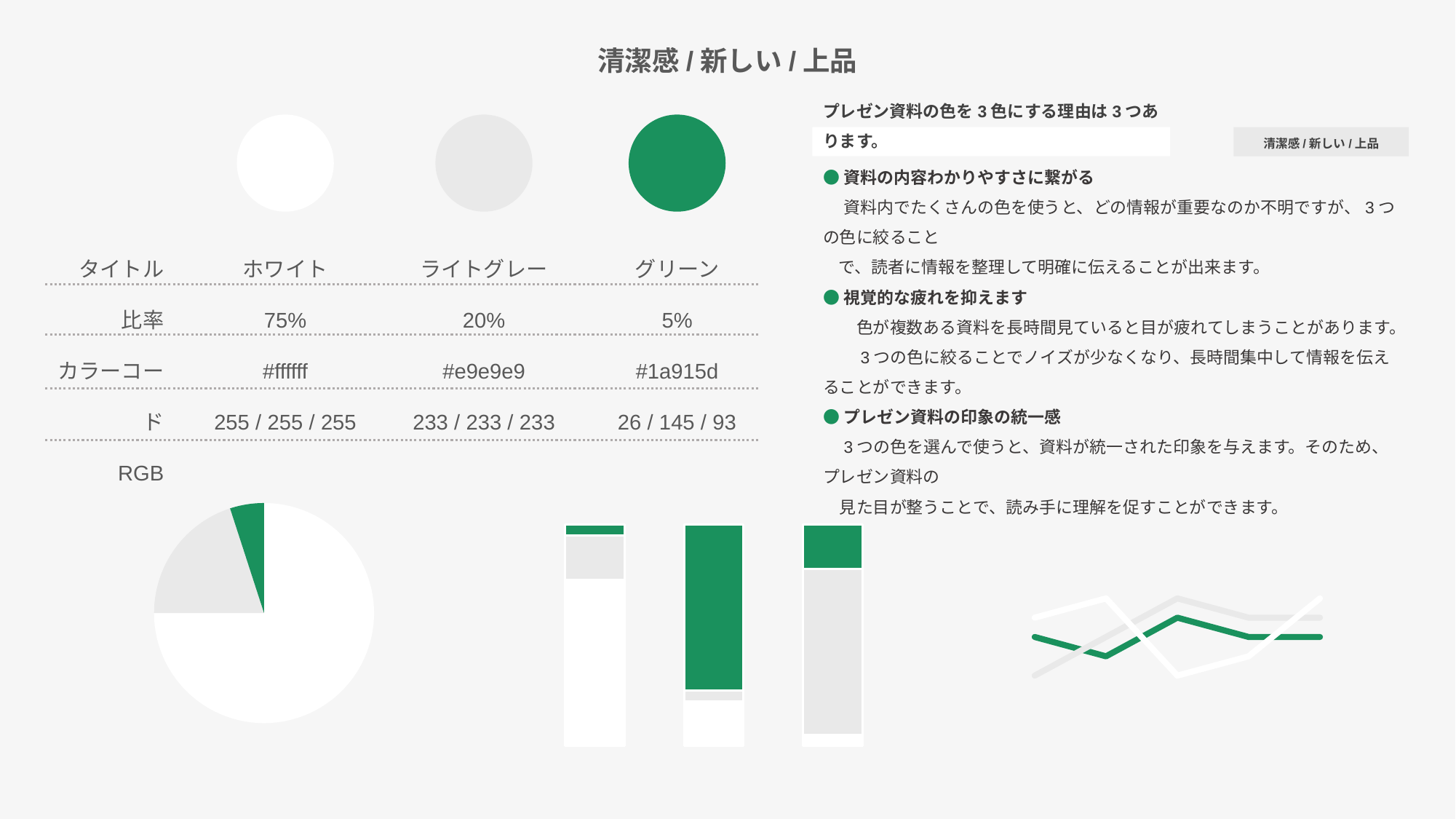

清潔感/新しい/上品

プレゼン資料の色を3色にする理由は3つあります。
清潔感/新しい/上品

●資料の内容わかりやすさに繋がる
　 資料内でたくさんの色を使うと、どの情報が重要なのか不明ですが、3つの色に絞ること
   で、読者に情報を整理して明確に伝えることが出来ます。
●視覚的な疲れを抑えます
　　色が複数ある資料を長時間見ていると目が疲れてしまうことがあります。
　　3つの色に絞ることでノイズが少なくなり、長時間集中して情報を伝えることができます。
●プレゼン資料の印象の統一感
　3つの色を選んで使うと、資料が統一された印象を与えます。そのため、プレゼン資料の
　見た目が整うことで、読み手に理解を促すことができます。
タイトル
比率
カラーコード
RGB
ホワイト
75%
#ffffff
255 / 255 / 255
ライトグレー
20%
#e9e9e9
233 / 233 / 233
グリーン
5%
#1a915d
26 / 145 / 93

### Chart

| Category | カラー比率 | カラー比率2 | カラー比率3 |
|---|---|---|---|
| ベースカラー | 75.0 | 20.0 | 5.0 |
| サブカラー | 20.0 | 5.0 | 75.0 |
| アクセントカラー | 5.0 | 75.0 | 20.0 |

### Chart

| Category | カラー比率 |
|---|---|
| ベースカラー | 75.0 |
| サブカラー | 20.0 |
| アクセントカラー | 5.0 |

### Chart

| Category | 列2 | 列3 | 列4 |
|---|---|---|---|
| 1 | 7.0 | 5.0 | 8.0 |
| 2 | 6.0 | 7.0 | 9.0 |
| 3 | 8.0 | 9.0 | 5.0 |
| 4 | 7.0 | 8.0 | 6.0 |
| 5 | 7.0 | 8.0 | 9.0 |